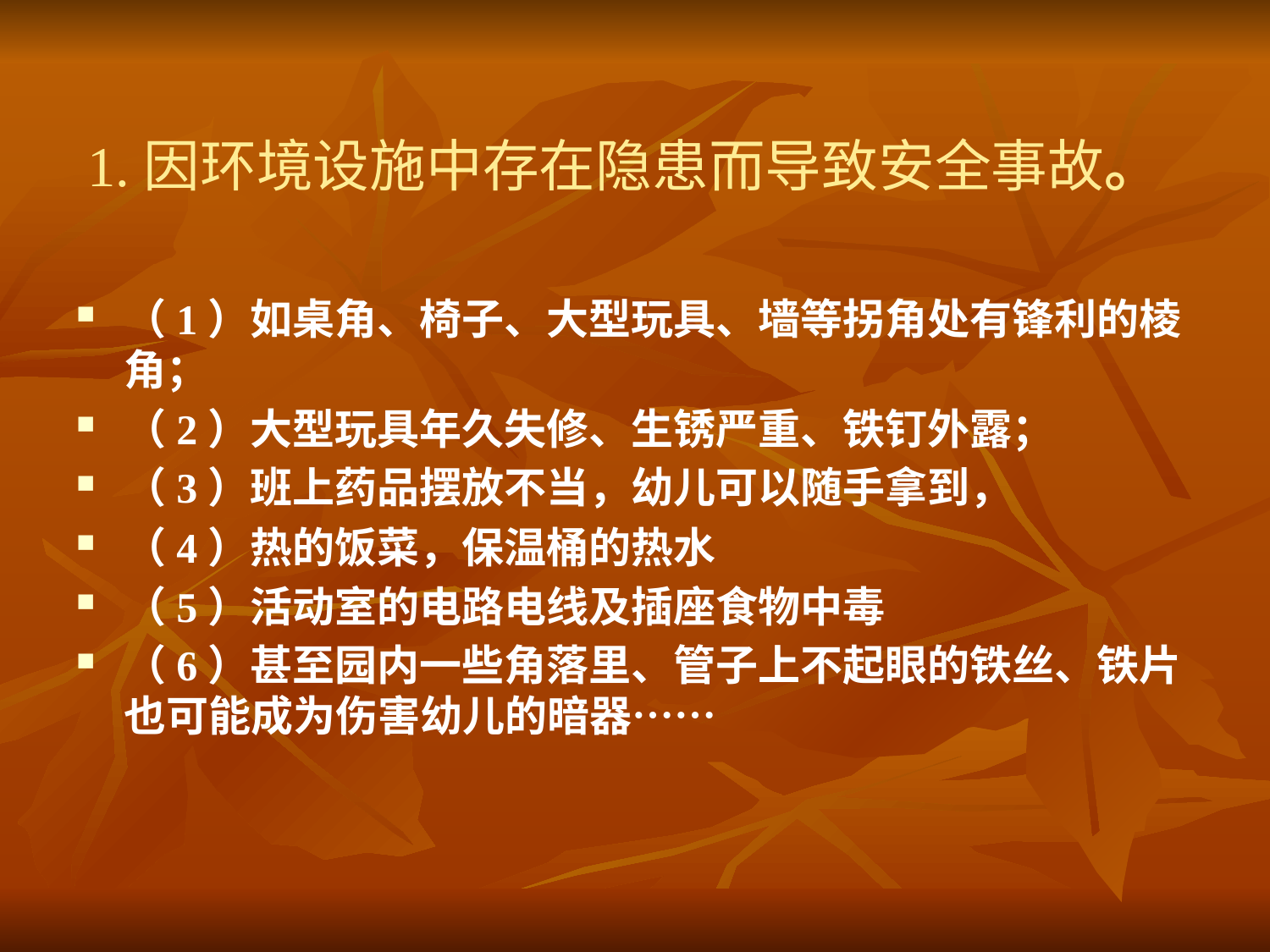

# 1.因环境设施中存在隐患而导致安全事故。
（1）如桌角、椅子、大型玩具、墙等拐角处有锋利的棱角；
（2）大型玩具年久失修、生锈严重、铁钉外露；
（3）班上药品摆放不当，幼儿可以随手拿到，
（4）热的饭菜，保温桶的热水
（5）活动室的电路电线及插座食物中毒
（6）甚至园内一些角落里、管子上不起眼的铁丝、铁片也可能成为伤害幼儿的暗器……